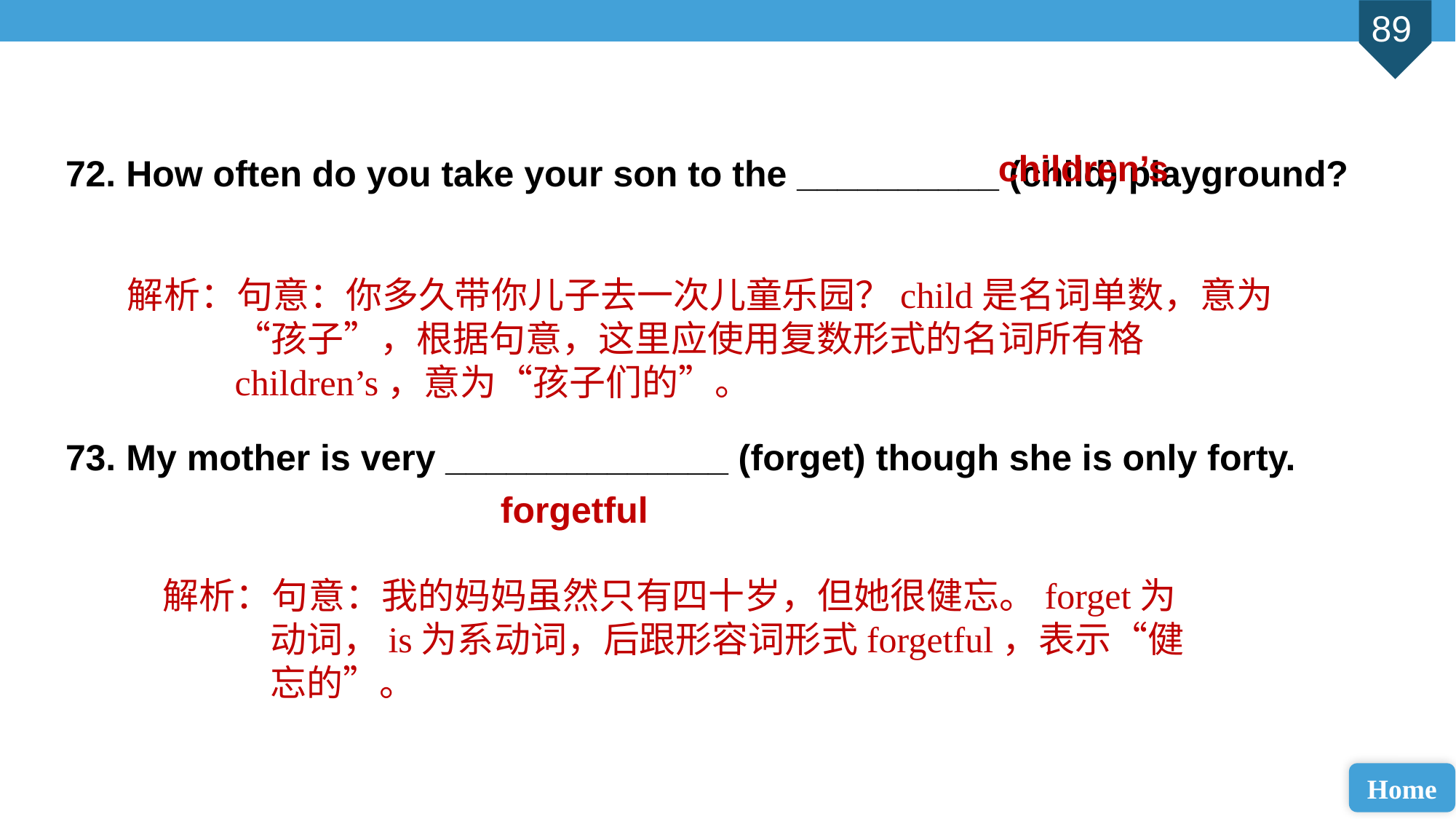

72. How often do you take your son to the __________ (child) playground?

73. My mother is very ______________ (forget) though she is only forty.
children’s
解析：句意：你多久带你儿子去一次儿童乐园？child是名词单数，意为“孩子”，根据句意，这里应使用复数形式的名词所有格children’s，意为“孩子们的”。
forgetful
解析：句意：我的妈妈虽然只有四十岁，但她很健忘。forget为动词，is为系动词，后跟形容词形式forgetful，表示“健忘的”。